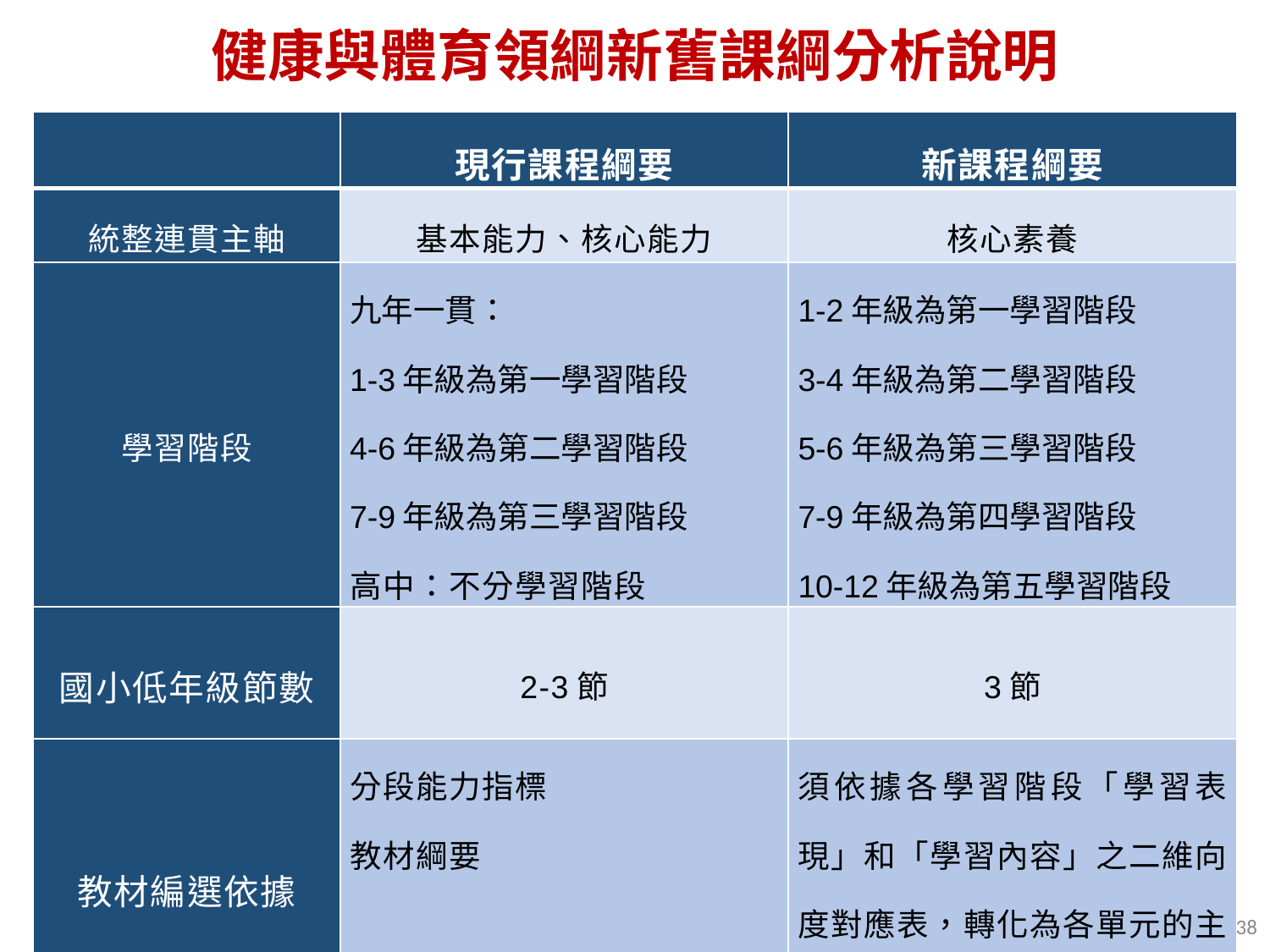

# 健康與體育領綱新舊課綱分析說明
|  | 現行課程綱要 | 新課程綱要 |
| --- | --- | --- |
| 統整連貫主軸 | 基本能力、核心能力 | 核心素養 |
| 學習階段 | 九年一貫： 1-3年級為第一學習階段 4-6年級為第二學習階段 7-9年級為第三學習階段 高中：不分學習階段 | 1-2年級為第一學習階段 3-4年級為第二學習階段 5-6年級為第三學習階段 7-9年級為第四學習階段 10-12年級為第五學習階段 |
| 國小低年級節數 | 2-3節 | 3節 |
| 教材編選依據 | 分段能力指標 教材綱要 | 須依據各學習階段「學習表現」和「學習內容」之二維向度對應表，轉化為各單元的主題及其學習目標。 |
38